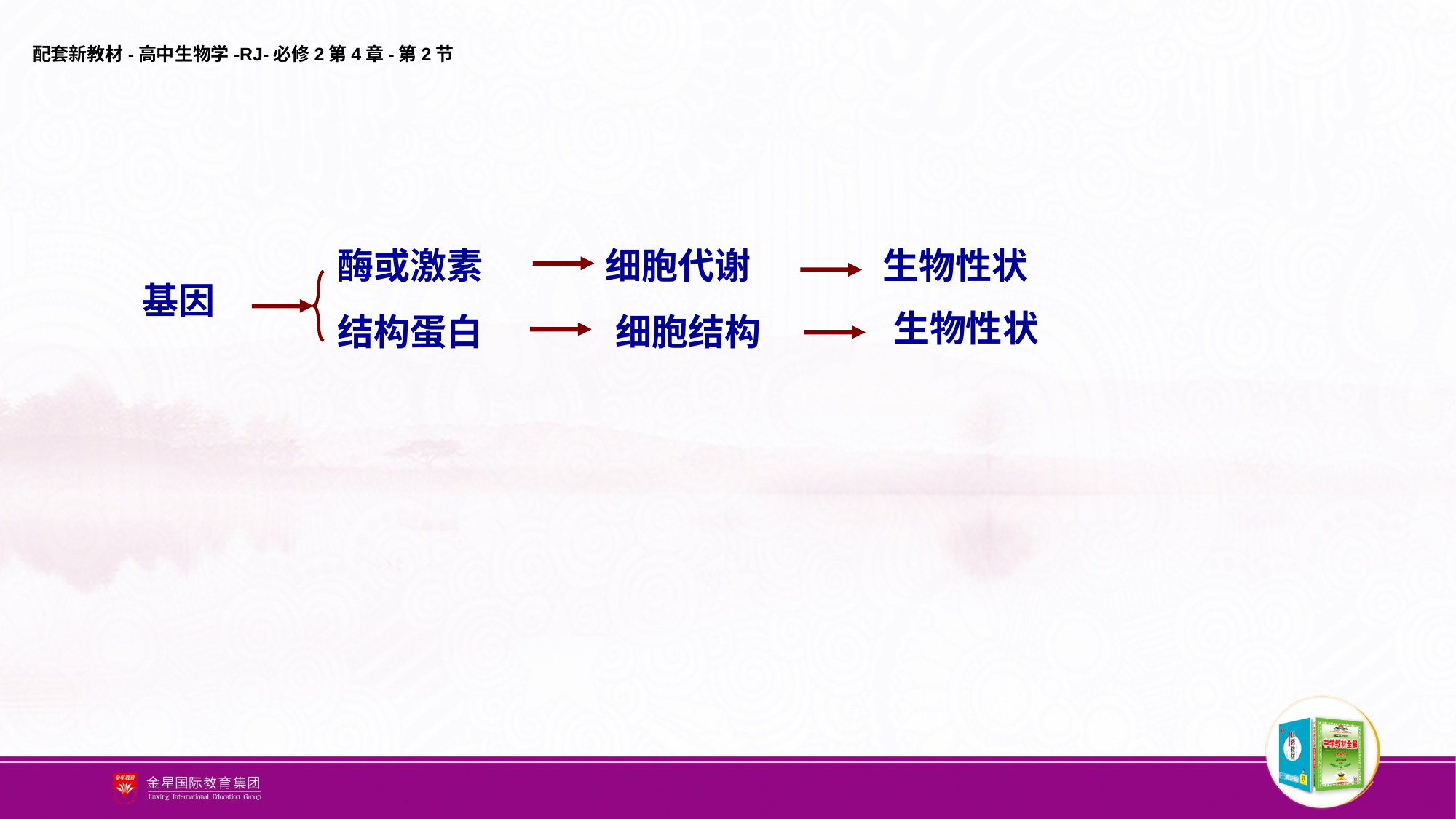

酶或激素
细胞代谢
生物性状

基因
生物性状
结构蛋白
细胞结构